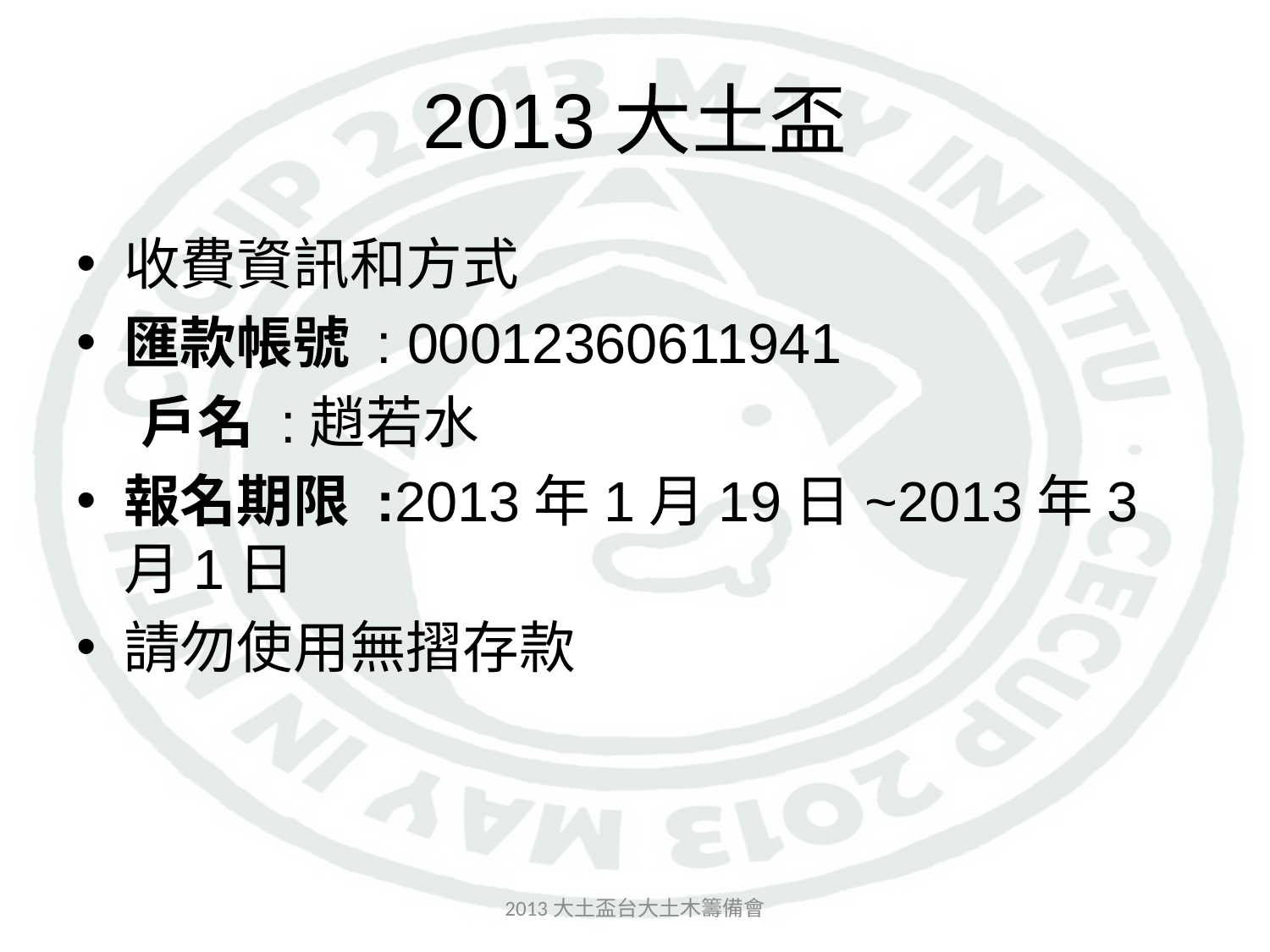

# 2013大土盃
收費資訊和方式
匯款帳號 : 00012360611941
    戶名 :趙若水
報名期限 :2013年1月19日~2013年3月1日
請勿使用無摺存款
2013大土盃台大土木籌備會